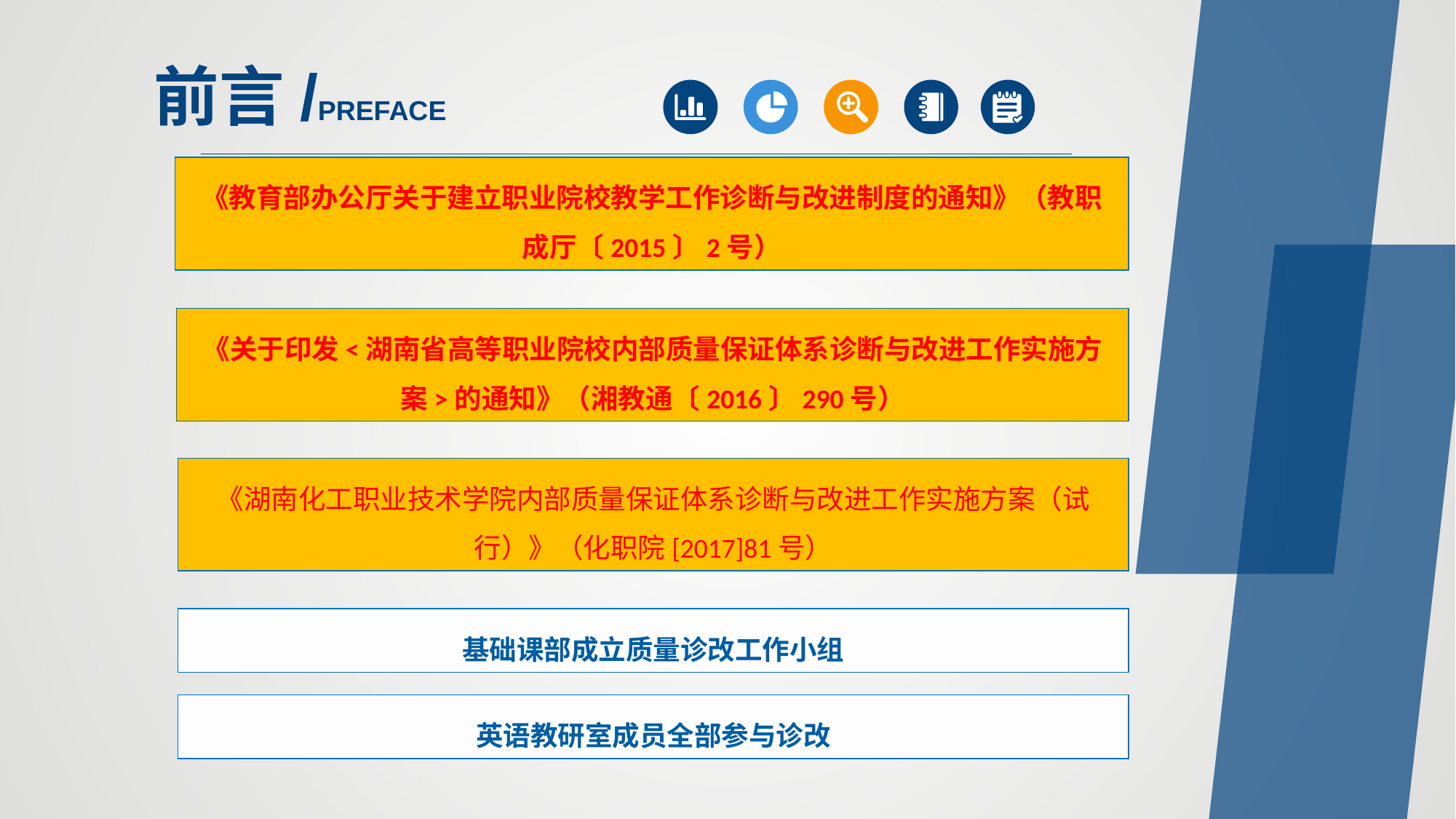

前言/PREFACE

《教育部办公厅关于建立职业院校教学工作诊断与改进制度的通知》（教职成厅〔2015〕2号）

《关于印发<湖南省高等职业院校内部质量保证体系诊断与改进工作实施方案>的通知》（湘教通〔2016〕290号）
《湖南化工职业技术学院内部质量保证体系诊断与改进工作实施方案（试行）》（化职院[2017]81号）
基础课部成立质量诊改工作小组
英语教研室成员全部参与诊改